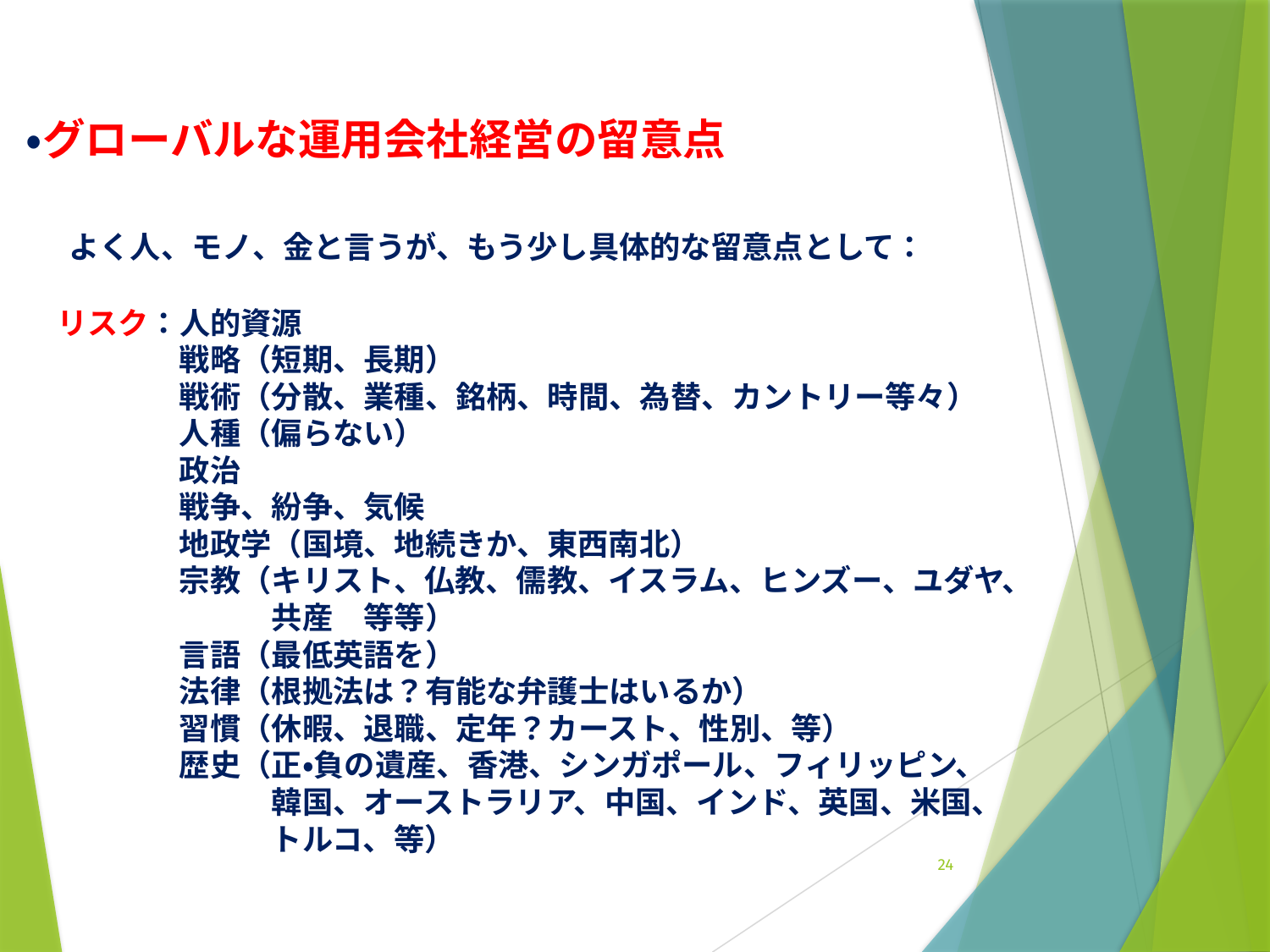

# ・グローバルな運用会社経営の留意点 　よく人、モノ、金と言うが、もう少し具体的な留意点として： 　リスク：人的資源　 　　　　　戦略（短期、長期）　 　　　　　戦術（分散、業種、銘柄、時間、為替、カントリー等々） 　　　　　人種（偏らない） 　　　　　政治 　　　　　戦争、紛争、気候 　　　　　地政学（国境、地続きか、東西南北） 　　　　　宗教（キリスト、仏教、儒教、イスラム、ヒンズー、ユダヤ、 　　　　　　　　共産　等等） 　　　　　言語（最低英語を） 　　　　　法律（根拠法は？有能な弁護士はいるか） 　　　　　習慣（休暇、退職、定年？カースト、性別、等） 　　　　　歴史（正・負の遺産、香港、シンガポール、フィリッピン、 　　　　　　　　韓国、オーストラリア、中国、インド、英国、米国、 　　　　　　　　トルコ、等）
24